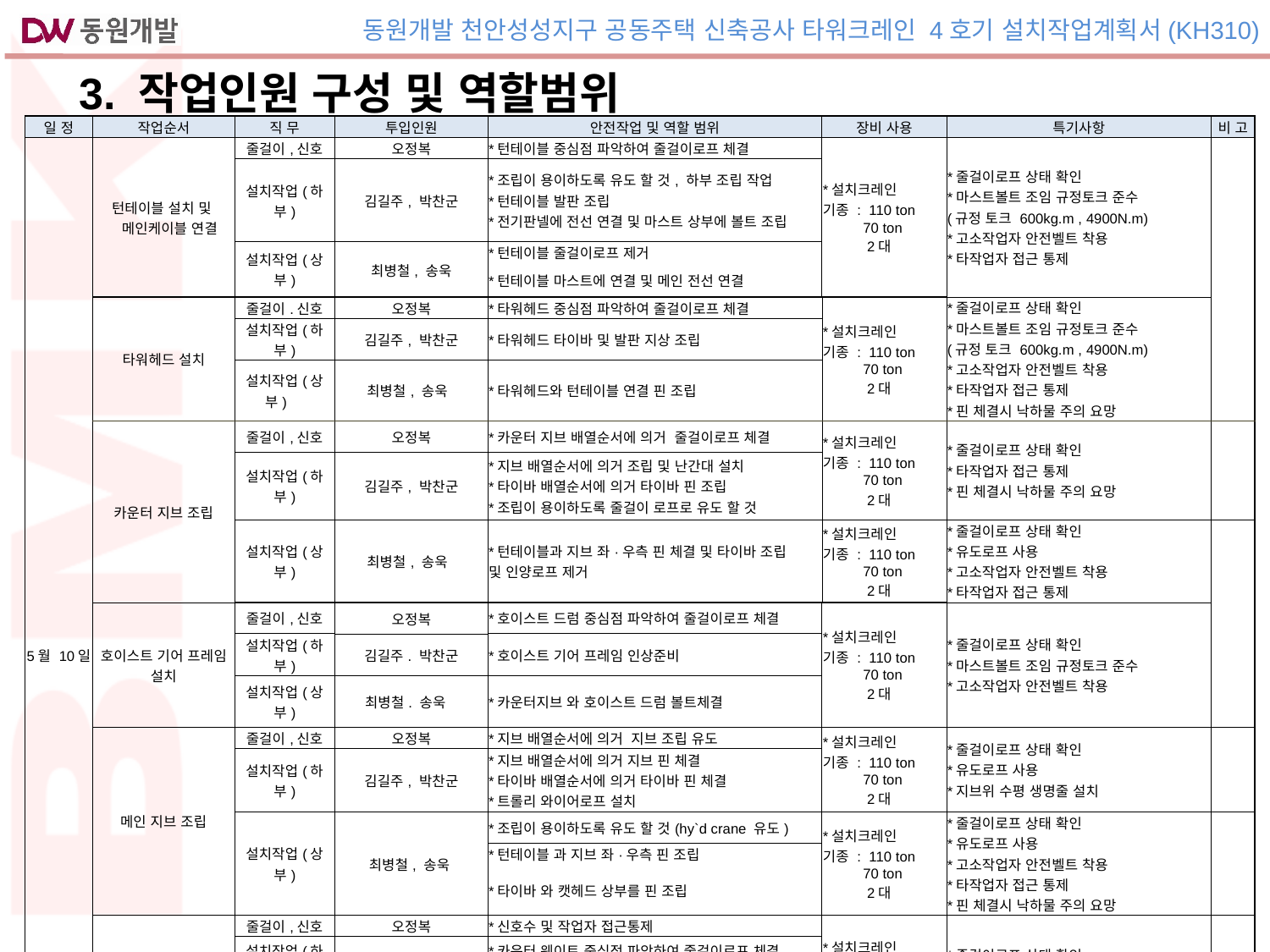

| 3. 작업인원 구성 및 역할범위 |
| --- |
| 일 정 | 작업순서 | 직 무 | 투입인원 | 안전작업 및 역할 범위 | 장비 사용 | 특기사항 | 비 고 |
| --- | --- | --- | --- | --- | --- | --- | --- |
|  | 턴테이블 설치 및 메인케이블 연결 | 줄걸이,신호 | 오정복 | \*턴테이블 중심점 파악하여 줄걸이로프 체결 | \*설치크레인 기종 : 110 ton 70 ton 2대 | \*줄걸이로프 상태 확인 \*마스트볼트 조임 규정토크 준수 (규정 토크 600kg.m , 4900N.m) \*고소작업자 안전벨트 착용 \*타작업자 접근 통제 |  |
|  |  | 설치작업(하부) | 김길주, 박찬군 | \*조립이 용이하도록 유도 할 것, 하부 조립 작업 \*턴테이블 발판 조립 \*전기판넬에 전선 연결 및 마스트 상부에 볼트 조립 |  |  |  |
|  |  |  |  |  |  |  |  |
|  |  | 설치작업(상부) | 최병철, 송욱 | \*턴테이블 줄걸이로프 제거 |  |  |  |
|  |  |  |  | \*턴테이블 마스트에 연결 및 메인 전선 연결 |  |  |  |
|  | 타워헤드 설치 | 줄걸이.신호 | 오정복 | \*타워헤드 중심점 파악하여 줄걸이로프 체결 | \*설치크레인 기종 : 110 ton 70 ton 2대 | \*줄걸이로프 상태 확인 \*마스트볼트 조임 규정토크 준수 (규정 토크 600kg.m , 4900N.m) \*고소작업자 안전벨트 착용 \*타작업자 접근 통제 \*핀 체결시 낙하물 주의 요망 |  |
|  |  | 설치작업(하부) | 김길주, 박찬군 | \*타워헤드 타이바 및 발판 지상 조립 |  |  |  |
|  |  |  |  |  |  |  |  |
|  |  | 설치작업(상부) | 최병철, 송욱 | \*타워헤드와 턴테이블 연결 핀 조립 |  |  |  |
|  |  |  |  |  |  |  |  |
|  | 카운터 지브 조립 | 줄걸이,신호 | 오정복 | \*카운터 지브 배열순서에 의거 줄걸이로프 체결 | \*설치크레인 기종 : 110 ton 70 ton 2대 | \*줄걸이로프 상태 확인 \*타작업자 접근 통제 \*핀 체결시 낙하물 주의 요망 |  |
|  |  | 설치작업(하부) | 김길주, 박찬군 | \*지브 배열순서에 의거 조립 및 난간대 설치 \*타이바 배열순서에 의거 타이바 핀 조립 \*조립이 용이하도록 줄걸이 로프로 유도 할 것 |  |  |  |
|  |  |  |  |  |  |  |  |
|  |  | 설치작업(상부) | 최병철, 송욱 | \*턴테이블과 지브 좌·우측 핀 체결 및 타이바 조립 및 인양로프 제거 | \*설치크레인 기종 : 110 ton 70 ton 2대 | \*줄걸이로프 상태 확인 \*유도로프 사용 \*고소작업자 안전벨트 착용 \*타작업자 접근 통제 |  |
|  |  |  |  |  |  |  |  |
|  | 호이스트 기어 프레임 설치 | 줄걸이,신호 | 오정복 | \*호이스트 드럼 중심점 파악하여 줄걸이로프 체결 | \*설치크레인 기종 : 110 ton 70 ton 2대 | \*줄걸이로프 상태 확인 \*마스트볼트 조임 규정토크 준수 \*고소작업자 안전벨트 착용 |  |
| 5월 10일 |  | 설치작업(하부) | 김길주. 박찬군 | \*호이스트 기어 프레임 인상준비 |  |  |  |
|  |  | 설치작업(상부) | 최병철. 송욱 | \*카운터지브 와 호이스트 드럼 볼트체결 |  |  |  |
|  | 메인 지브 조립 | 줄걸이,신호 | 오정복 | \*지브 배열순서에 의거 지브 조립 유도 | \*설치크레인 기종 : 110 ton 70 ton 2대 | \*줄걸이로프 상태 확인 \*유도로프 사용 \*지브위 수평 생명줄 설치 |  |
|  |  | 설치작업(하부) | 김길주, 박찬군 | \*지브 배열순서에 의거 지브 핀 체결 \*타이바 배열순서에 의거 타이바 핀 체결 \*트롤리 와이어로프 설치 |  |  |  |
|  |  |  |  |  |  |  |  |
|  |  |  |  |  |  |  |  |
|  |  | 설치작업(상부) | 최병철, 송욱 | \*조립이 용이하도록 유도 할 것(hy`d crane 유도) | \*설치크레인 기종 : 110 ton 70 ton 2대 | \*줄걸이로프 상태 확인 \*유도로프 사용 \*고소작업자 안전벨트 착용 \*타작업자 접근 통제 \*핀 체결시 낙하물 주의 요망 |  |
|  |  |  |  | \*턴테이블 과 지브 좌·우측 핀 조립 |  |  |  |
|  |  |  |  | \*타이바 와 캣헤드 상부를 핀 조립 |  |  |  |
|  | 카운터 웨이트 설치 | 줄걸이,신호 | 오정복 | \*신호수 및 작업자 접근통제 | \*설치크레인 기종 : 110 ton 70 ton 2대 | \*줄걸이로프 상태 확인 \*고소작업자 안전벨트 착용 \*OPEN 부위 덮개 설치 |  |
|  |  | 설치작업(하부) | 김길주, 박찬군 | \*카운터 웨이트 중심점 파악하여 줄걸이로프 체결 \*카운터 웨이트 핀 조립 |  |  |  |
|  |  | 설치작업(상부) | 최병철, 송욱 | \*카운터 웨이트 좌우에서 조립 |  |  |  |